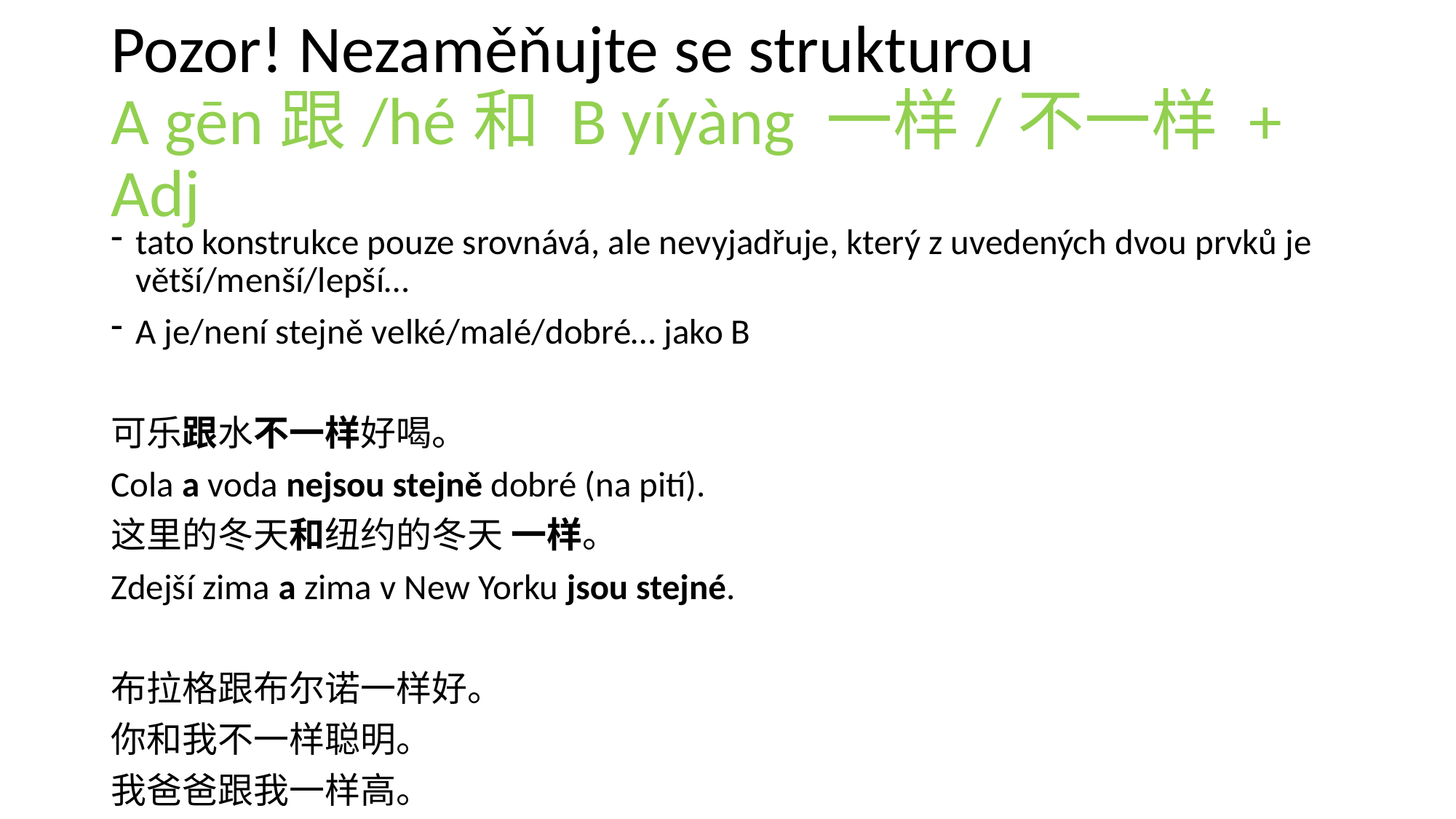

# Pozor! Nezaměňujte se strukturou A gēn跟/hé和 B yíyàng 一样/不一样 + Adj
tato konstrukce pouze srovnává, ale nevyjadřuje, který z uvedených dvou prvků je větší/menší/lepší…
A je/není stejně velké/malé/dobré… jako B

可乐跟水不一样好喝。
Cola a voda nejsou stejně dobré (na pití).
这里的冬天和纽约的冬天 一样。
Zdejší zima a zima v New Yorku jsou stejné.

布拉格跟布尔诺一样好。
你和我不一样聪明。
我爸爸跟我一样高。